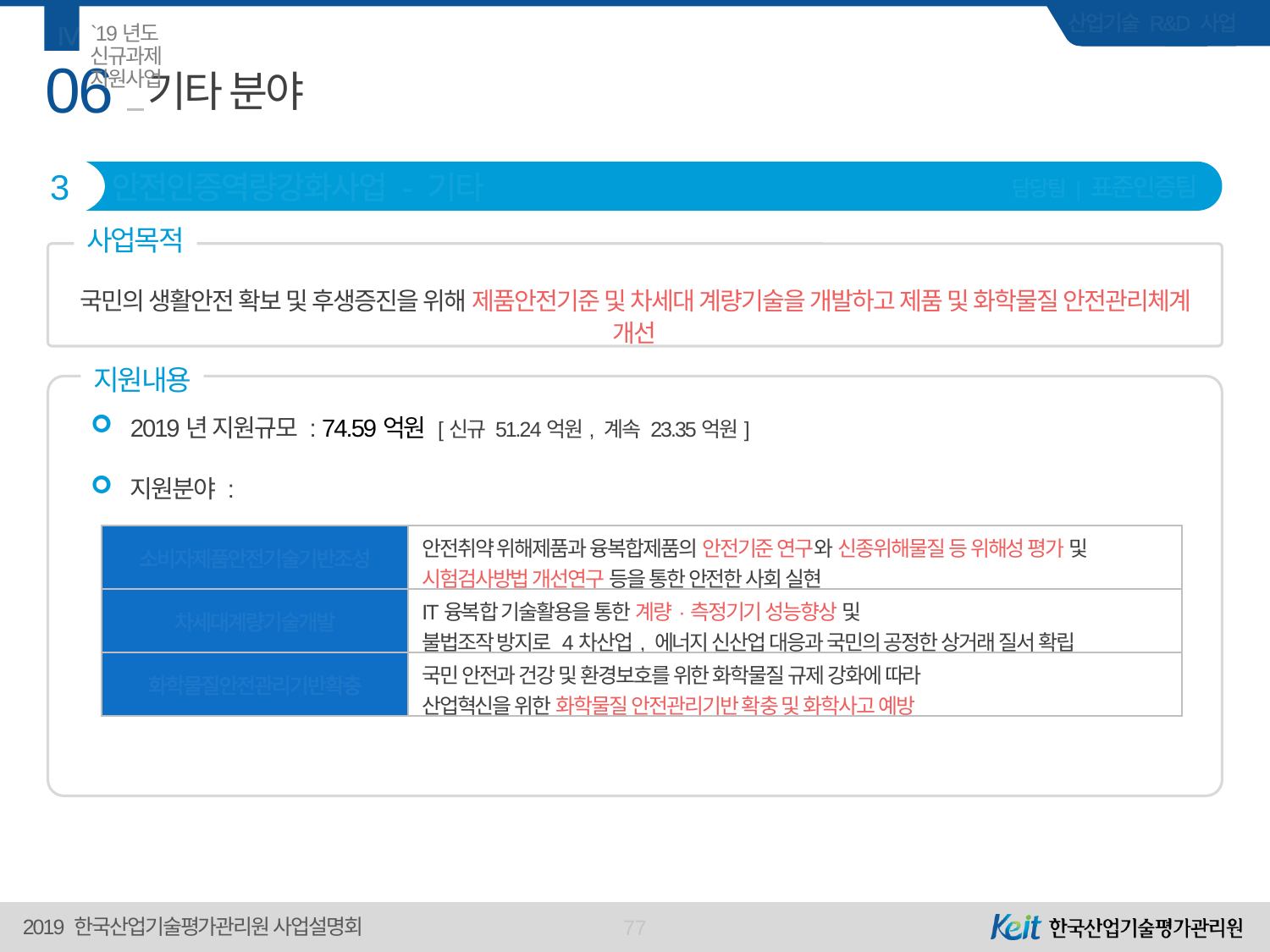

Ⅳ
`19년도 신규과제 지원사업
06
# 기타 분야
3
안전인증역량강화사업 - 기타
담당팀 | 표준인증팀
사업목적

국민의 생활안전 확보 및 후생증진을 위해 제품안전기준 및 차세대 계량기술을 개발하고 제품 및 화학물질 안전관리체계 개선
지원내용

2019년 지원규모 : 74.59억원 [신규 51.24억원, 계속 23.35억원]

지원분야 :

| 소비자제품안전기술기반조성 | 안전취약 위해제품과 융복합제품의 안전기준 연구와 신종위해물질 등 위해성 평가 및 시험검사방법 개선연구 등을 통한 안전한 사회 실현 |
| --- | --- |
| 차세대계량기술개발 | IT융복합 기술활용을 통한 계량·측정기기 성능향상 및 불법조작 방지로 4차산업, 에너지 신산업 대응과 국민의 공정한 상거래 질서 확립 |
| 화학물질안전관리기반확충 | 국민 안전과 건강 및 환경보호를 위한 화학물질 규제 강화에 따라 산업혁신을 위한 화학물질 안전관리기반 확충 및 화학사고 예방 |
77